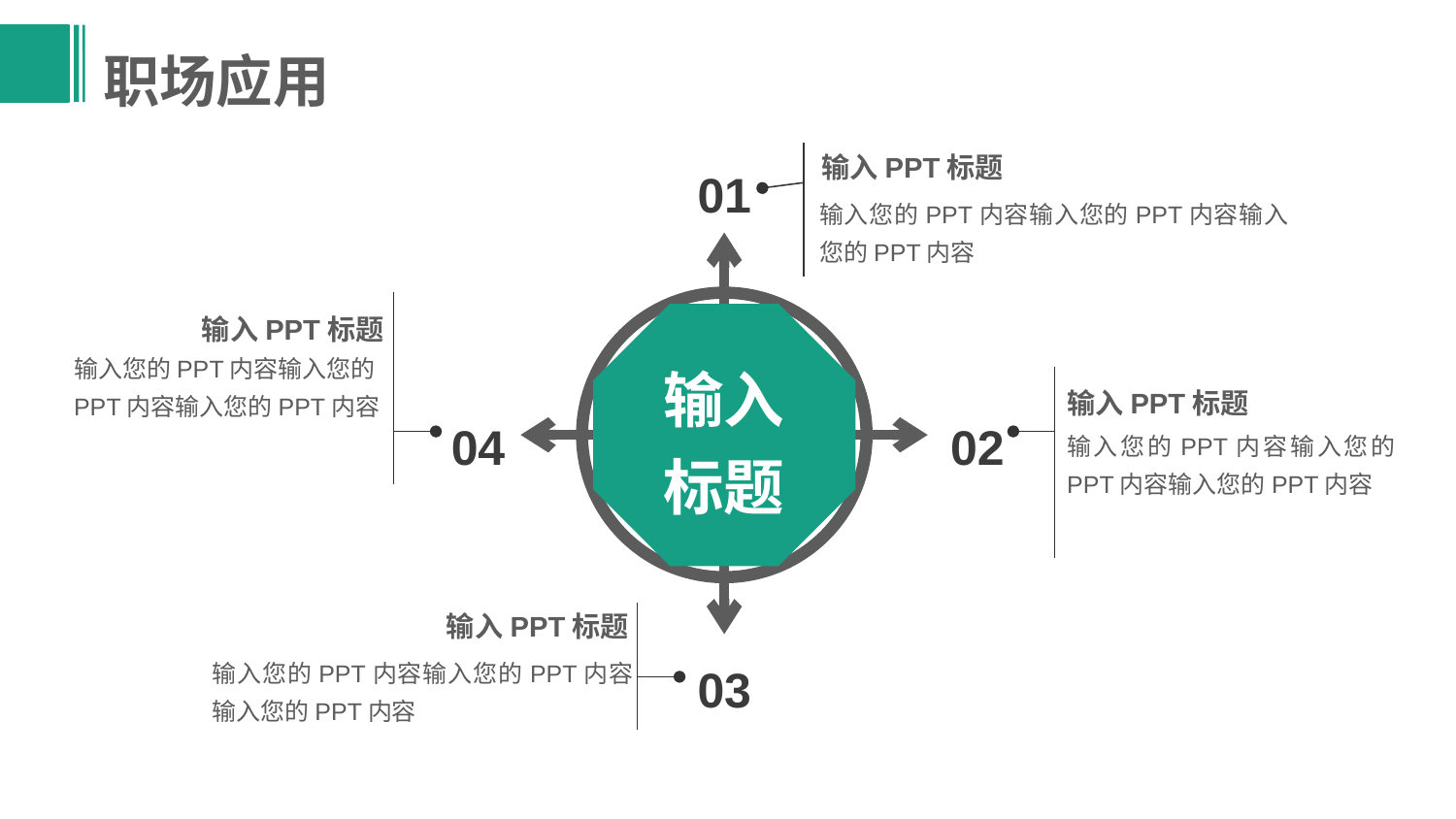

职场应用
输入PPT标题
01
输入您的PPT内容输入您的PPT内容输入您的PPT内容

输入PPT标题
输入标题
输入您的PPT内容输入您的PPT内容输入您的PPT内容
输入PPT标题
04
02
输入您的PPT内容输入您的PPT内容输入您的PPT内容
输入PPT标题
03
输入您的PPT内容输入您的PPT内容输入您的PPT内容